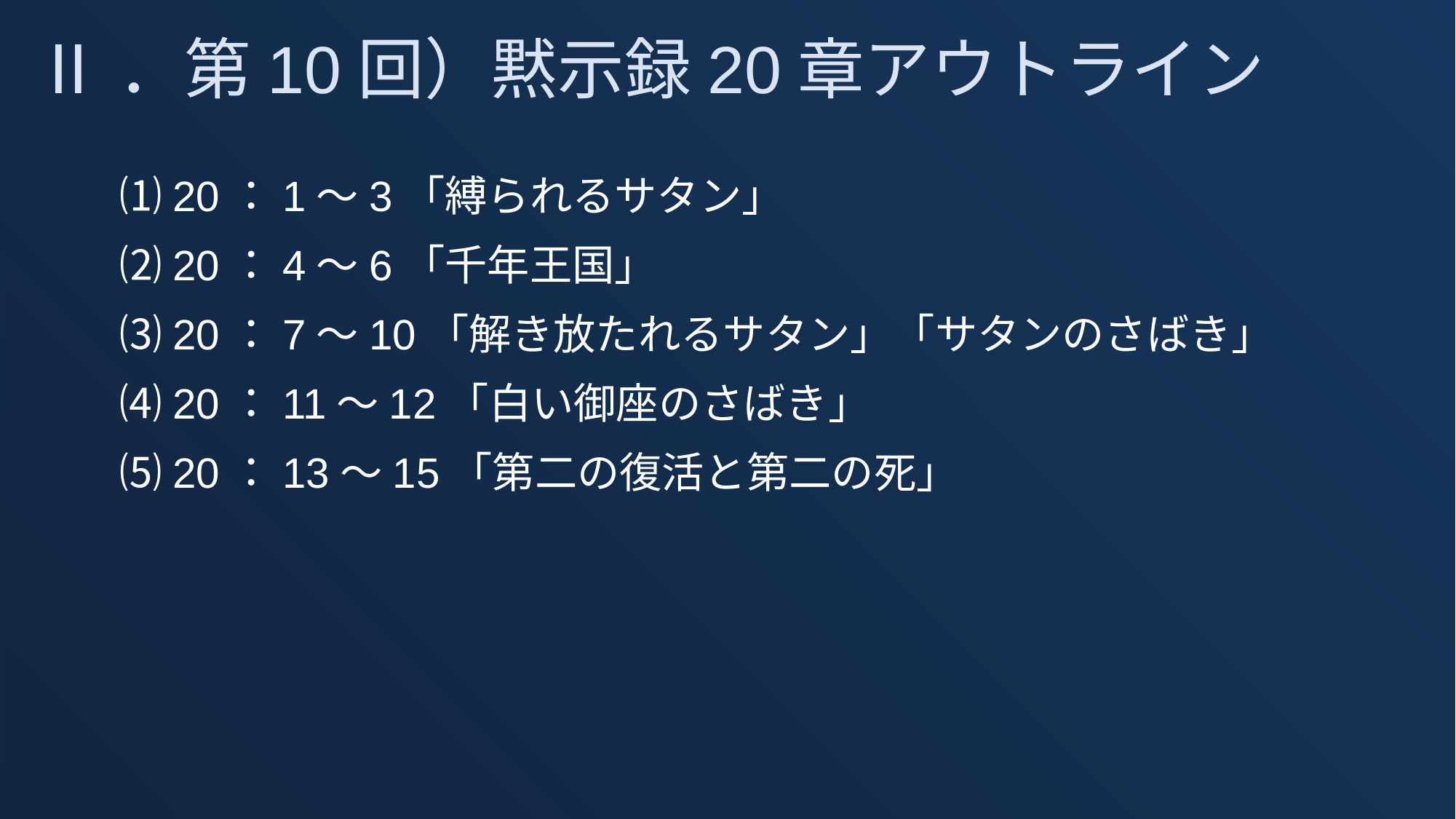

Ⅱ．第10回）黙示録20章アウトライン

　　⑴20：1～3「縛られるサタン」

　　⑵20：4～6「千年王国」

　　⑶20：7～10「解き放たれるサタン」「サタンのさばき」

　　⑷20：11～12「白い御座のさばき」

　　⑸20：13～15「第二の復活と第二の死」